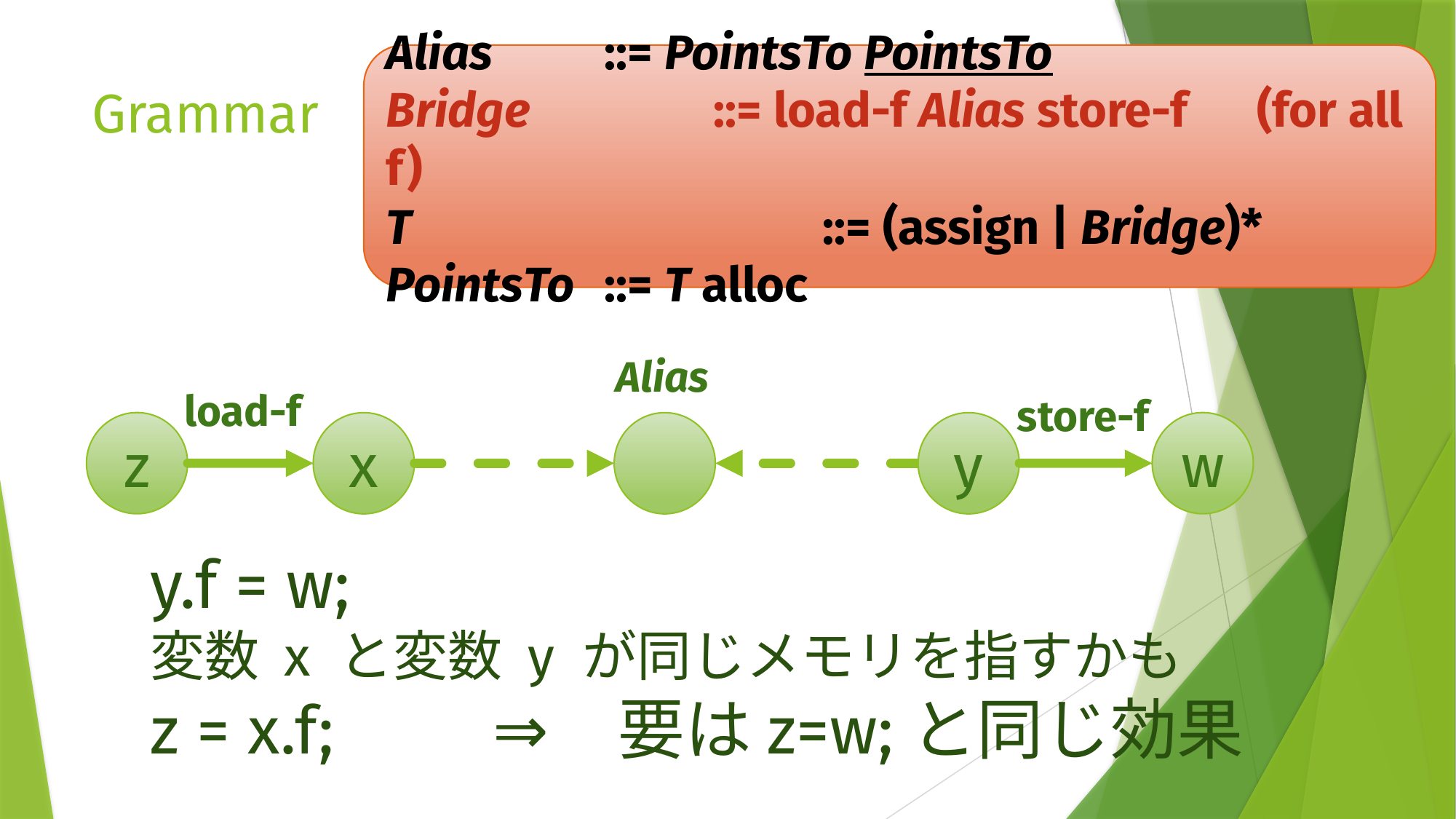

Alias		::= PointsTo PointsTo
Bridge		::= load-f Alias store-f      (for all f)
T				::= (assign | Bridge)*
PointsTo	::= T alloc
# Grammar
Alias
load-f
store-f
z
w
x

y
y.f = w;
変数 x と変数 y が同じメモリを指すかも
z = x.f;         ⇒   要はz=w;と同じ効果